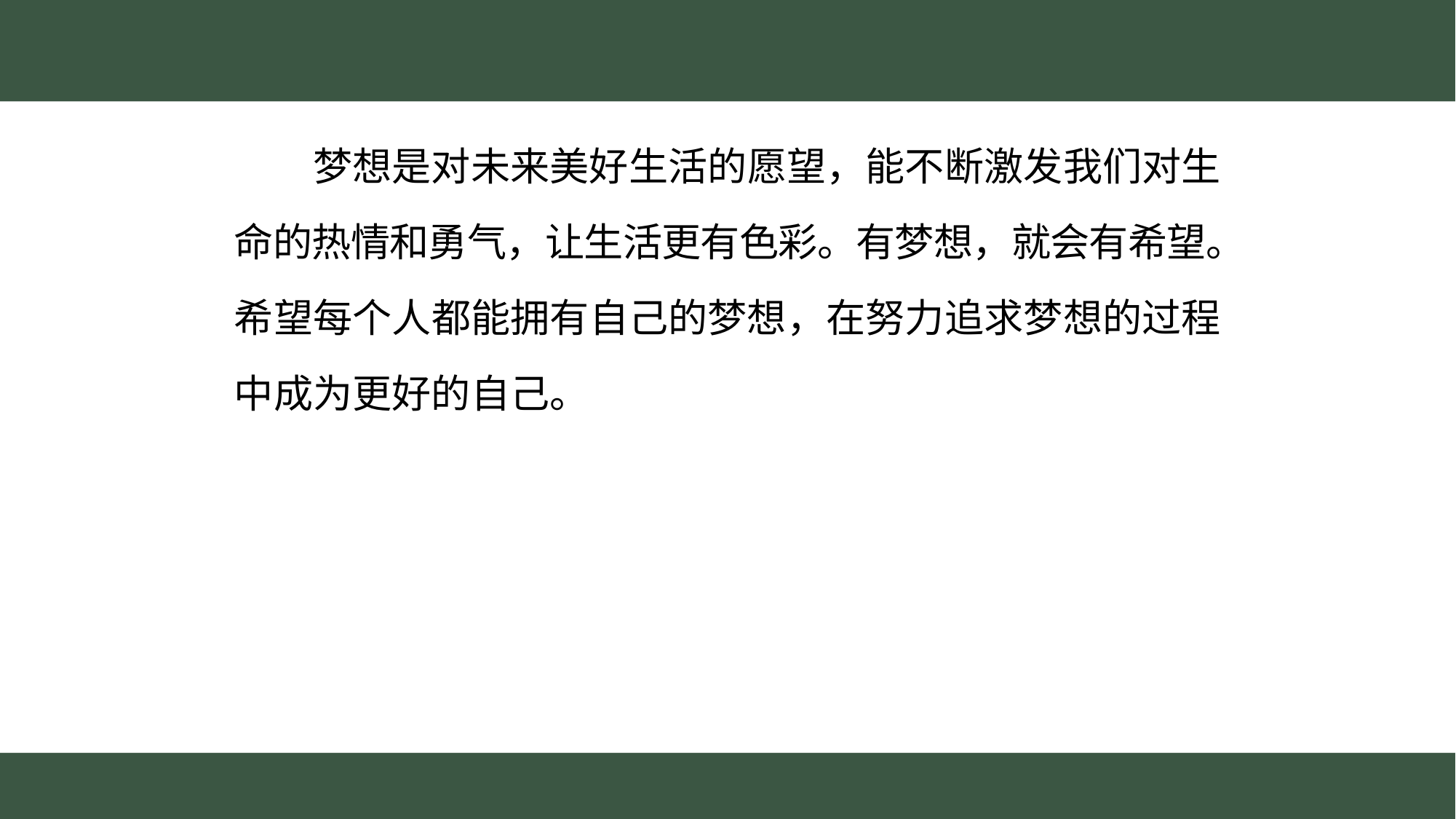

梦想是对未来美好生活的愿望，能不断激发我们对生
命的热情和勇气，让生活更有色彩。有梦想，就会有希望。
希望每个人都能拥有自己的梦想，在努力追求梦想的过程
中成为更好的自己。